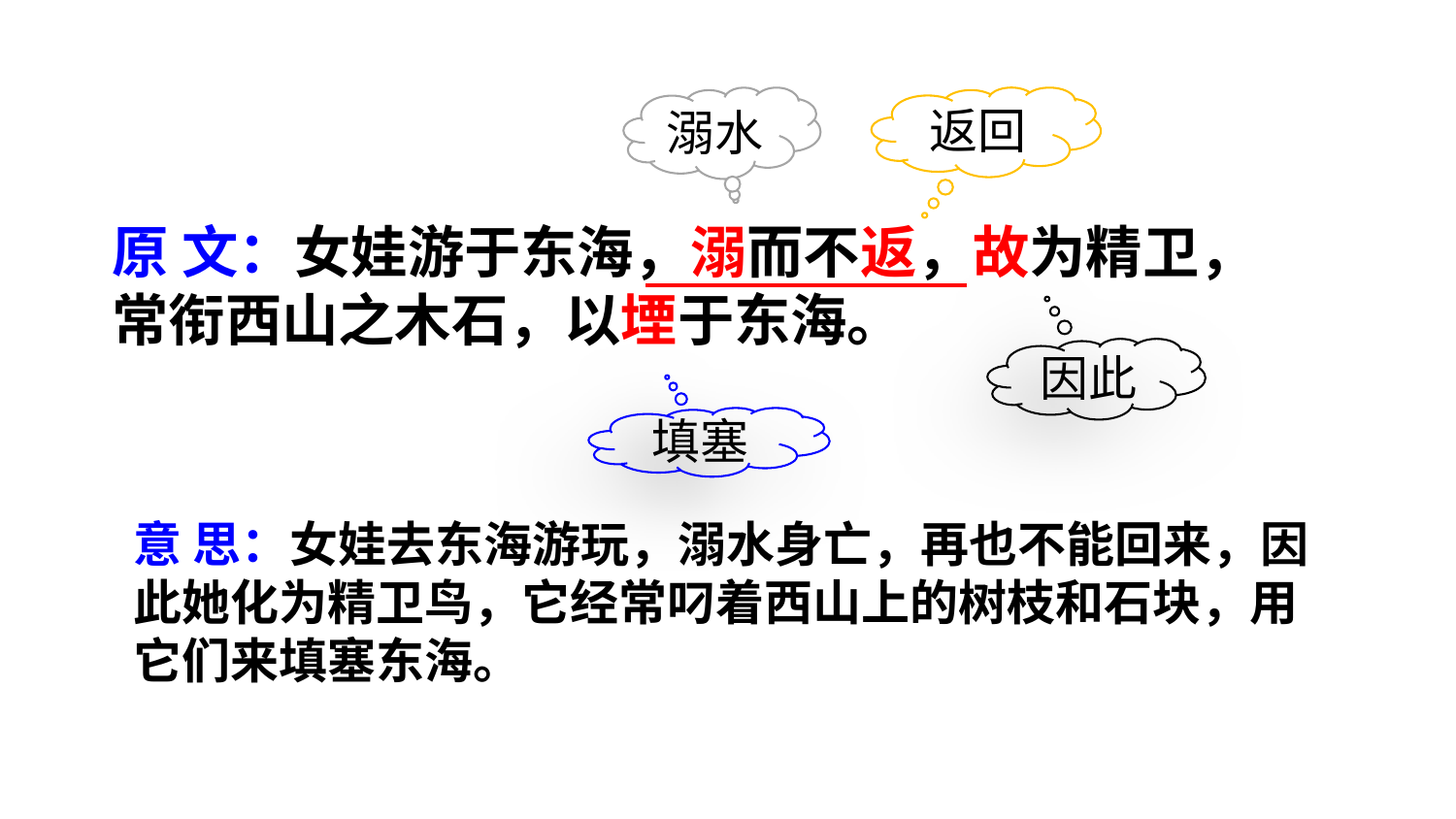

溺水
返回
原 文：女娃游于东海，溺而不返，故为精卫，常衔西山之木石，以堙于东海。
因此
填塞
意 思：女娃去东海游玩，溺水身亡，再也不能回来，因此她化为精卫鸟，它经常叼着西山上的树枝和石块，用它们来填塞东海。